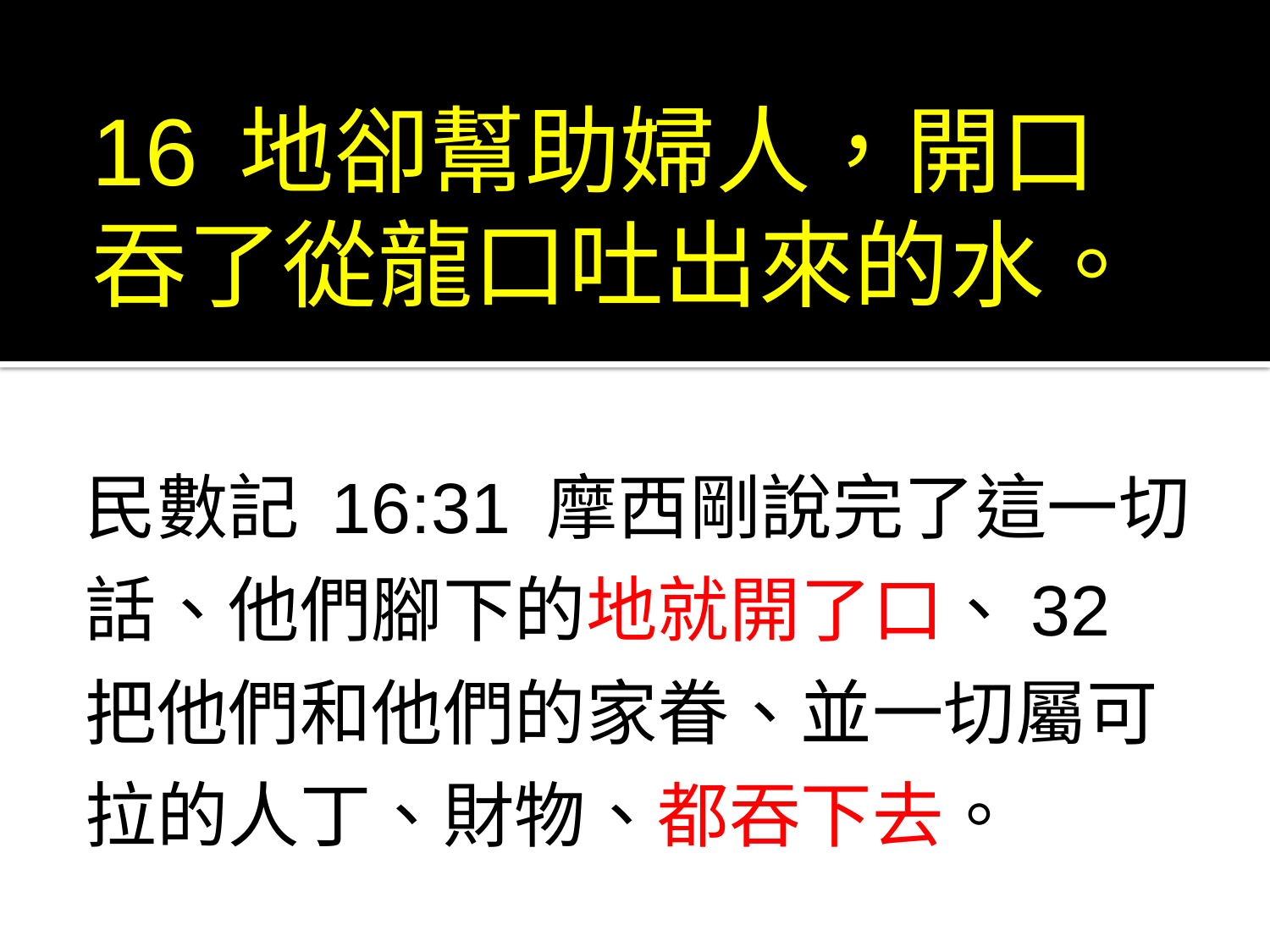

# 16 地卻幫助婦人，開口吞了從龍口吐出來的水。
民數記 16:31 摩西剛說完了這一切話、他們腳下的地就開了口、32 把他們和他們的家眷、並一切屬可拉的人丁、財物、都吞下去。